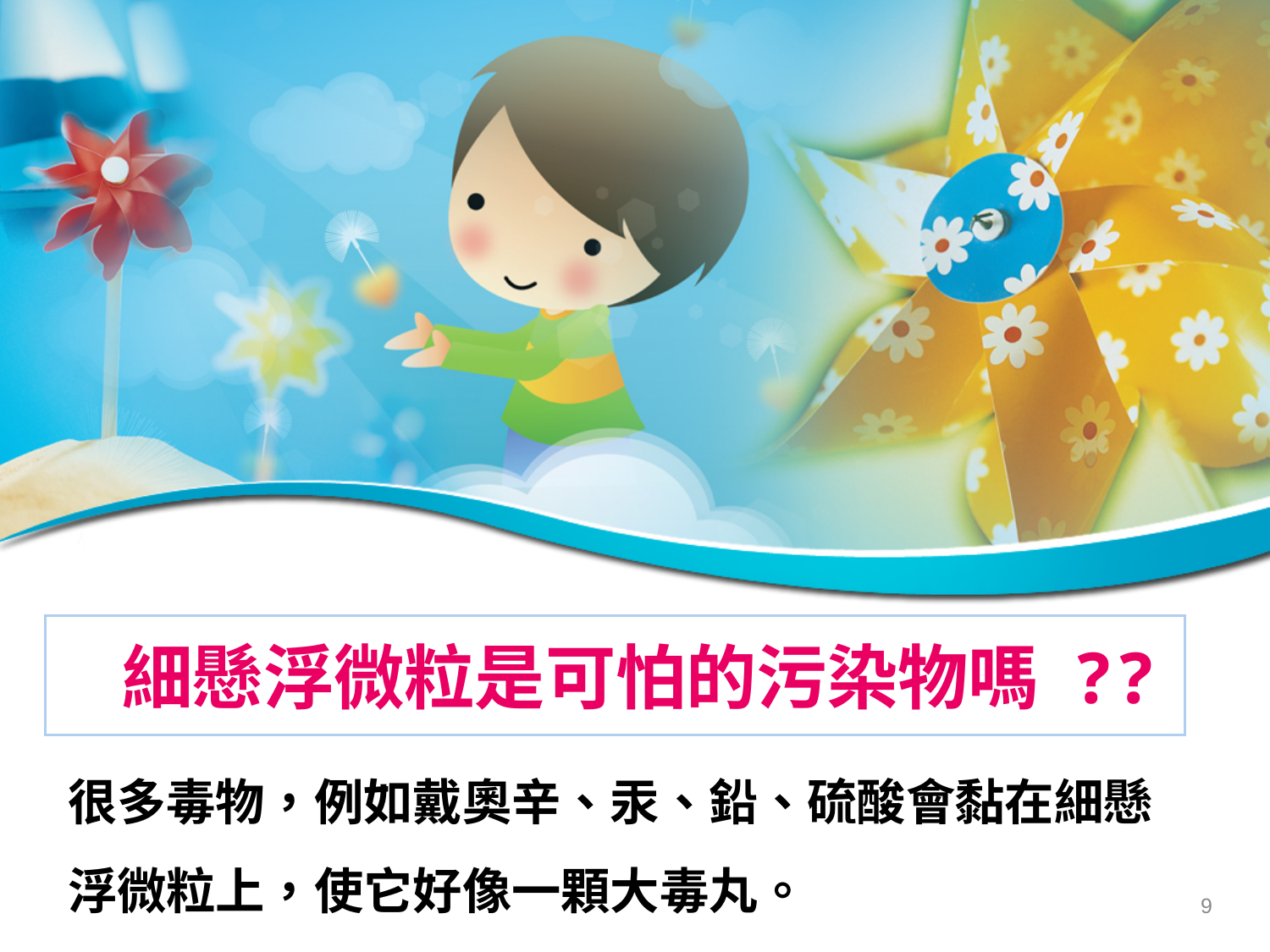

細懸浮微粒是可怕的污染物嗎 ??
很多毒物，例如戴奧辛、汞、鉛、硫酸會黏在細懸浮微粒上，使它好像一顆大毒丸。
9